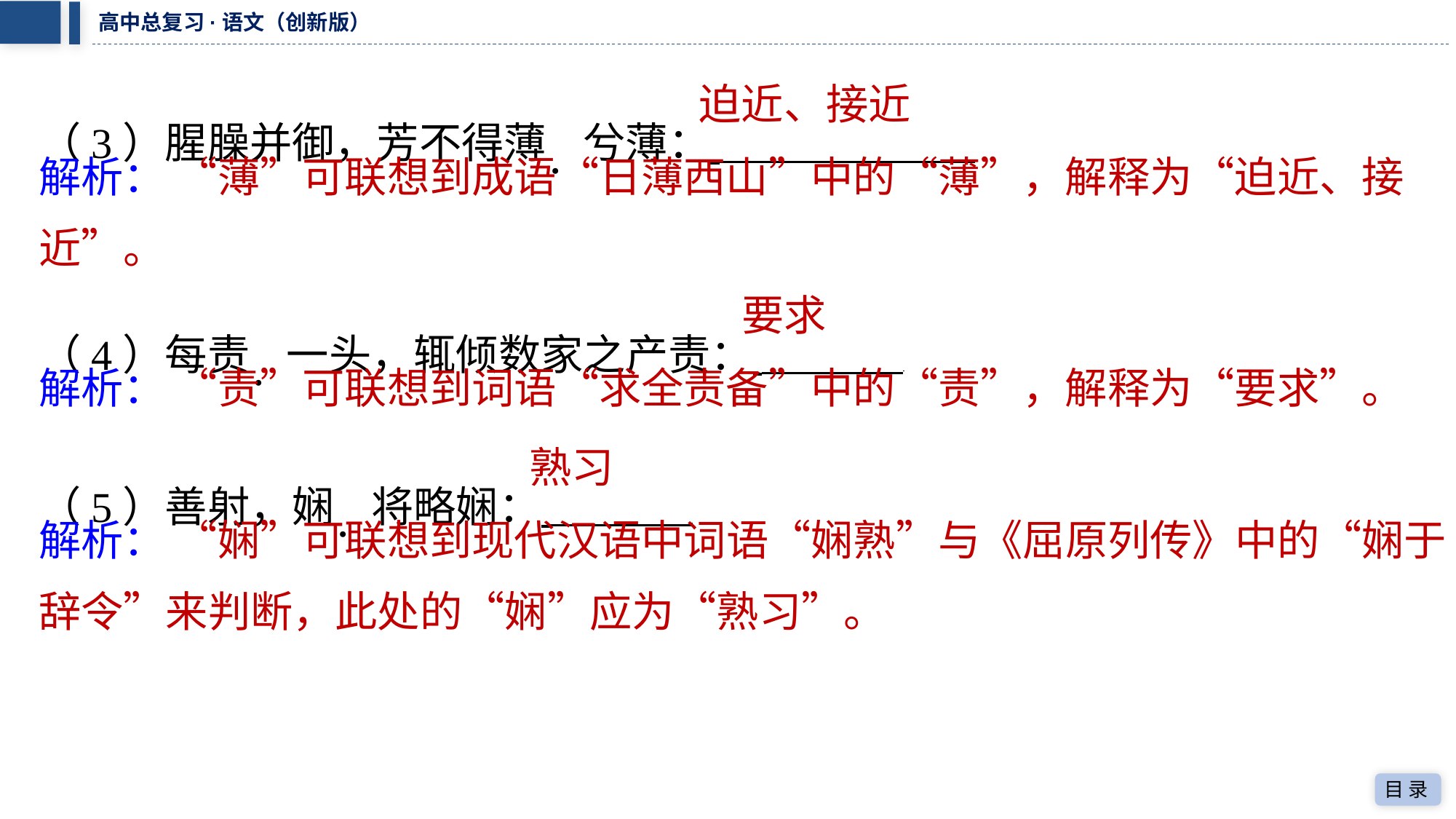

迫近、接近
（3）腥臊并御，芳不得薄．兮薄：                                       ⁠
解析： “薄”可联想到成语“日薄西山”中的“薄”，解释为“迫近、接近”。
要求
（4）每责．一头，辄倾数家之产责：                       ⁠
解析： “责”可联想到词语“求全责备”中的“责”，解释为“要求”。
熟习
（5）善射，娴．将略娴：                       ⁠
解析： “娴”可联想到现代汉语中词语“娴熟”与《屈原列传》中的“娴于辞令”来判断，此处的“娴”应为“熟习”。